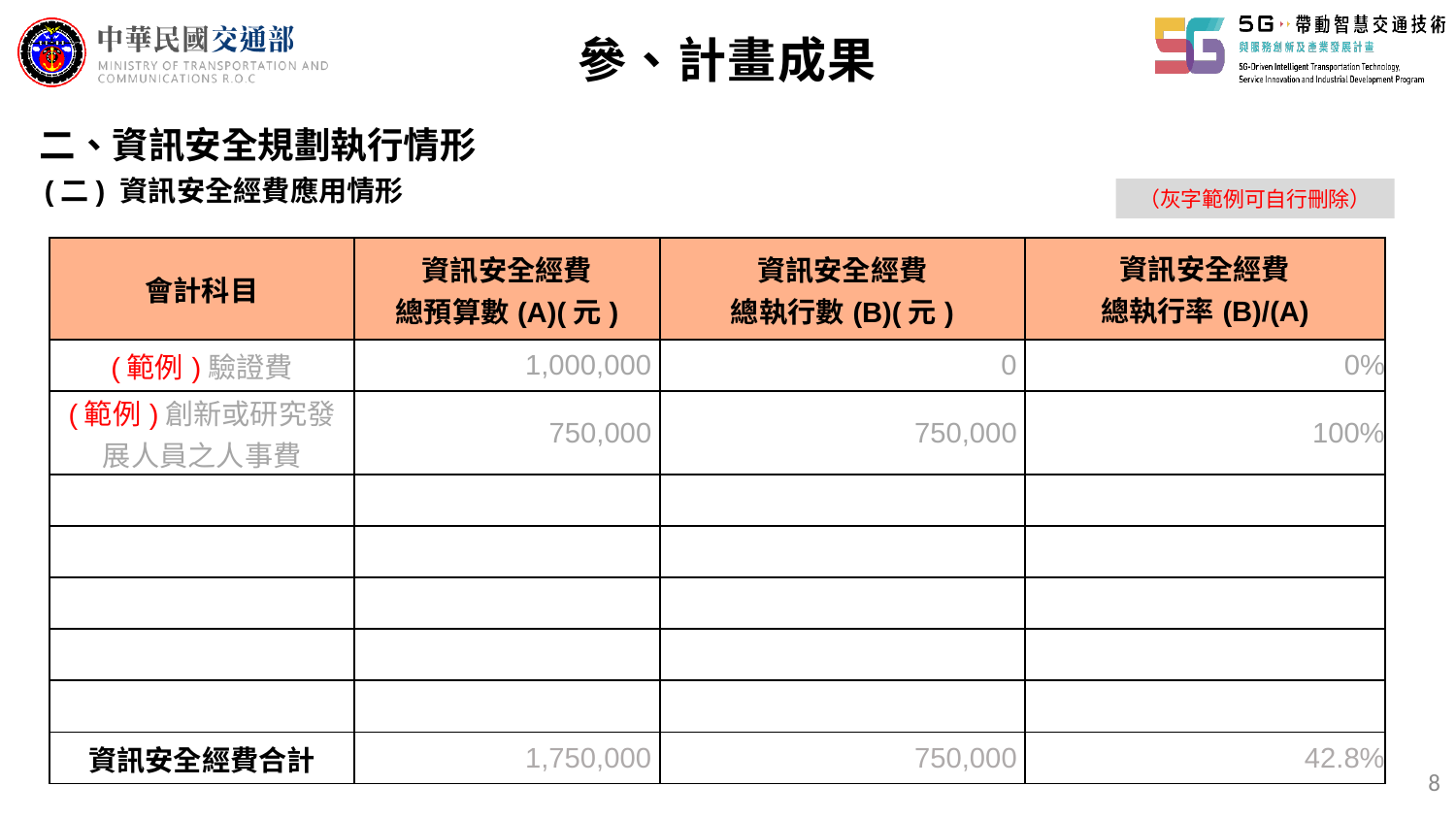

參、計畫成果
二、資訊安全規劃執行情形
# (二) 資訊安全經費應用情形
（灰字範例可自行刪除）
| 會計科目 | 資訊安全經費 總預算數(A)(元) | 資訊安全經費 總執行數(B)(元) | 資訊安全經費 總執行率(B)/(A) |
| --- | --- | --- | --- |
| (範例)驗證費 | 1,000,000 | 0 | 0% |
| (範例)創新或研究發展人員之人事費 | 750,000 | 750,000 | 100% |
|  |  |  |  |
|  |  |  |  |
|  |  |  |  |
|  |  |  |  |
|  |  |  |  |
| 資訊安全經費合計 | 1,750,000 | 750,000 | 42.8% |
8